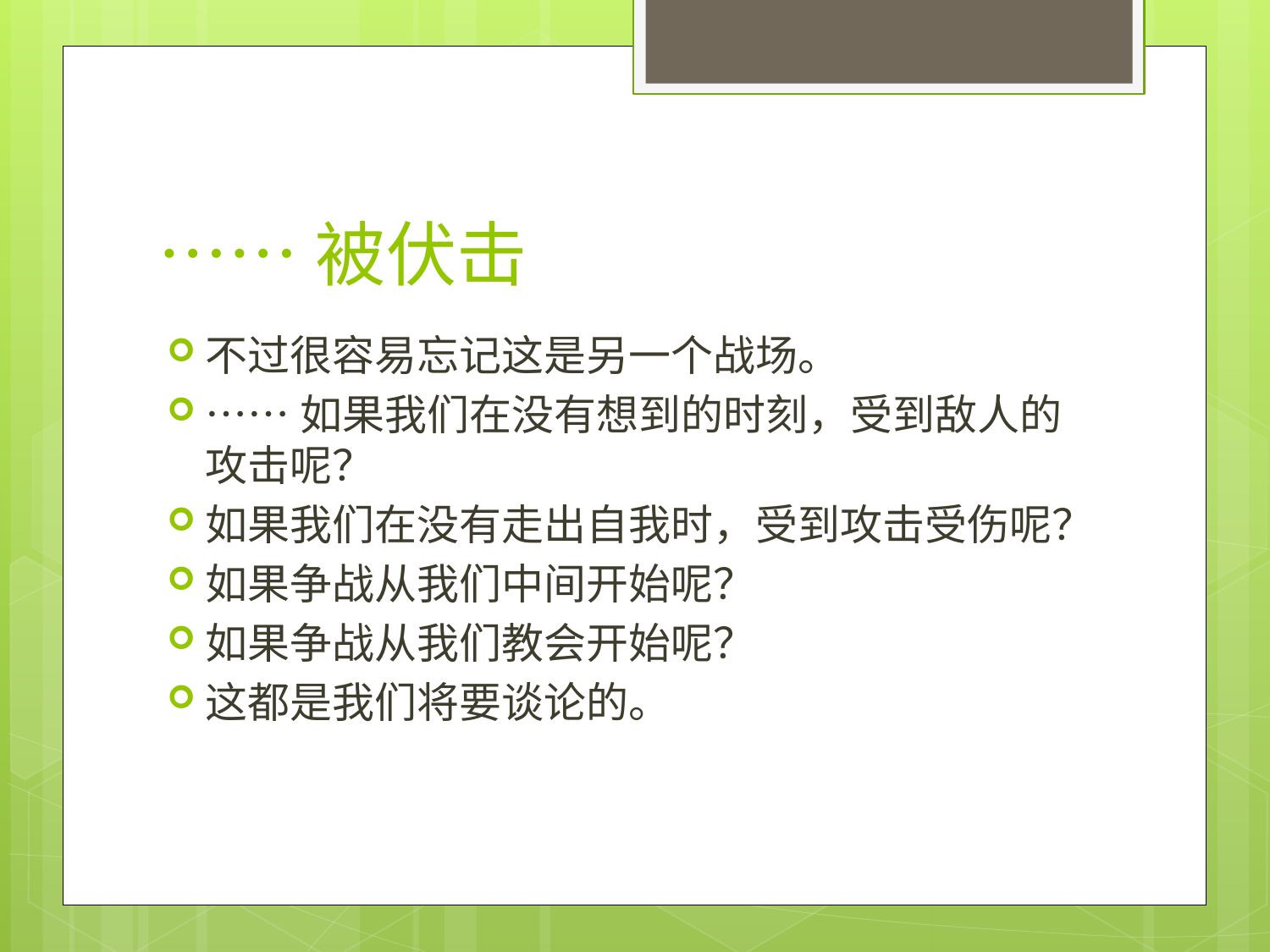

# ……被伏击
不过很容易忘记这是另一个战场。
……如果我们在没有想到的时刻，受到敌人的攻击呢？
如果我们在没有走出自我时，受到攻击受伤呢？
如果争战从我们中间开始呢？
如果争战从我们教会开始呢？
这都是我们将要谈论的。